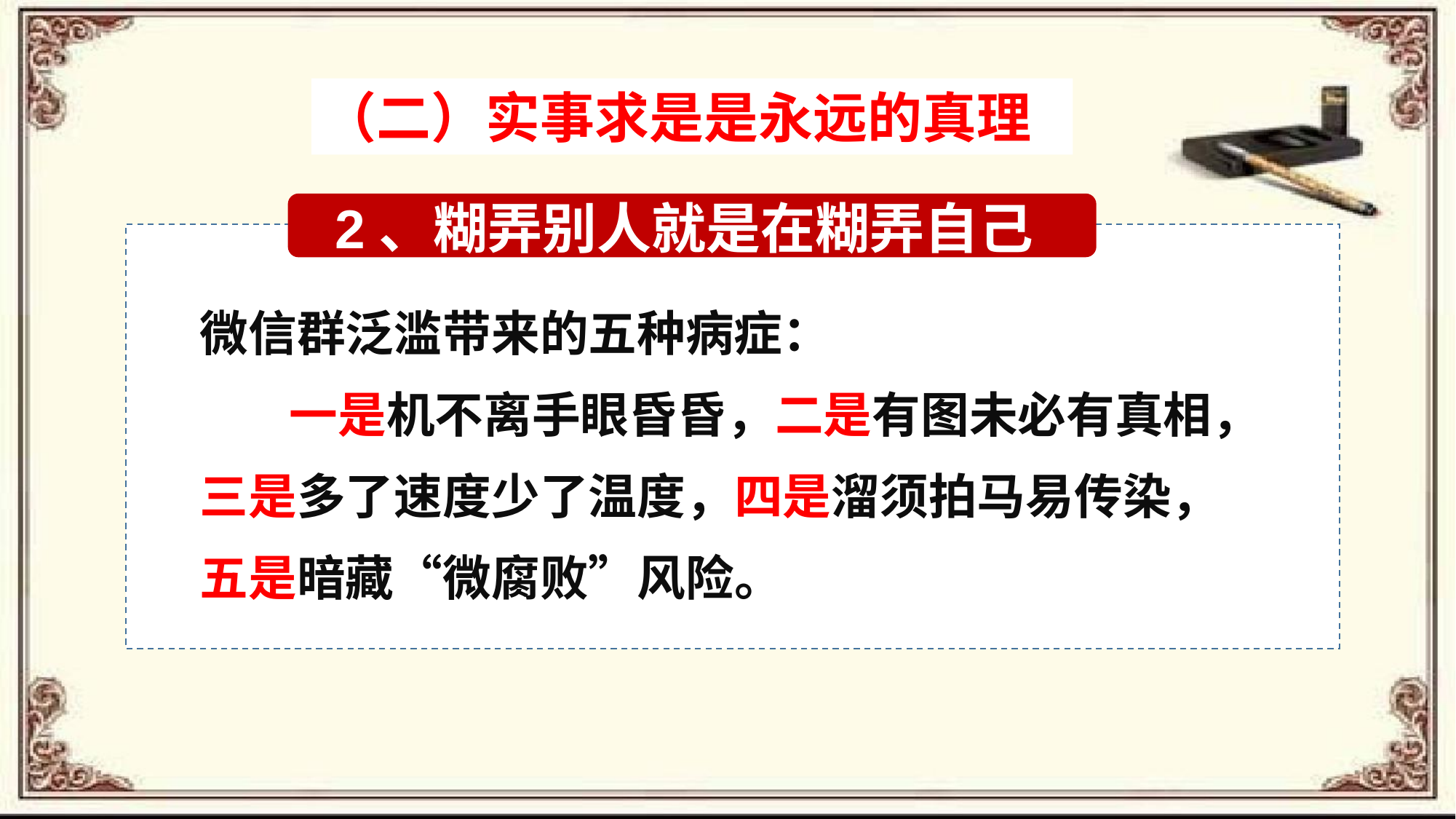

（二）实事求是是永远的真理
 2、糊弄别人就是在糊弄自己

微信群泛滥带来的五种病症：
       一是机不离手眼昏昏，二是有图未必有真相，三是多了速度少了温度，四是溜须拍马易传染，
五是暗藏“微腐败”风险。